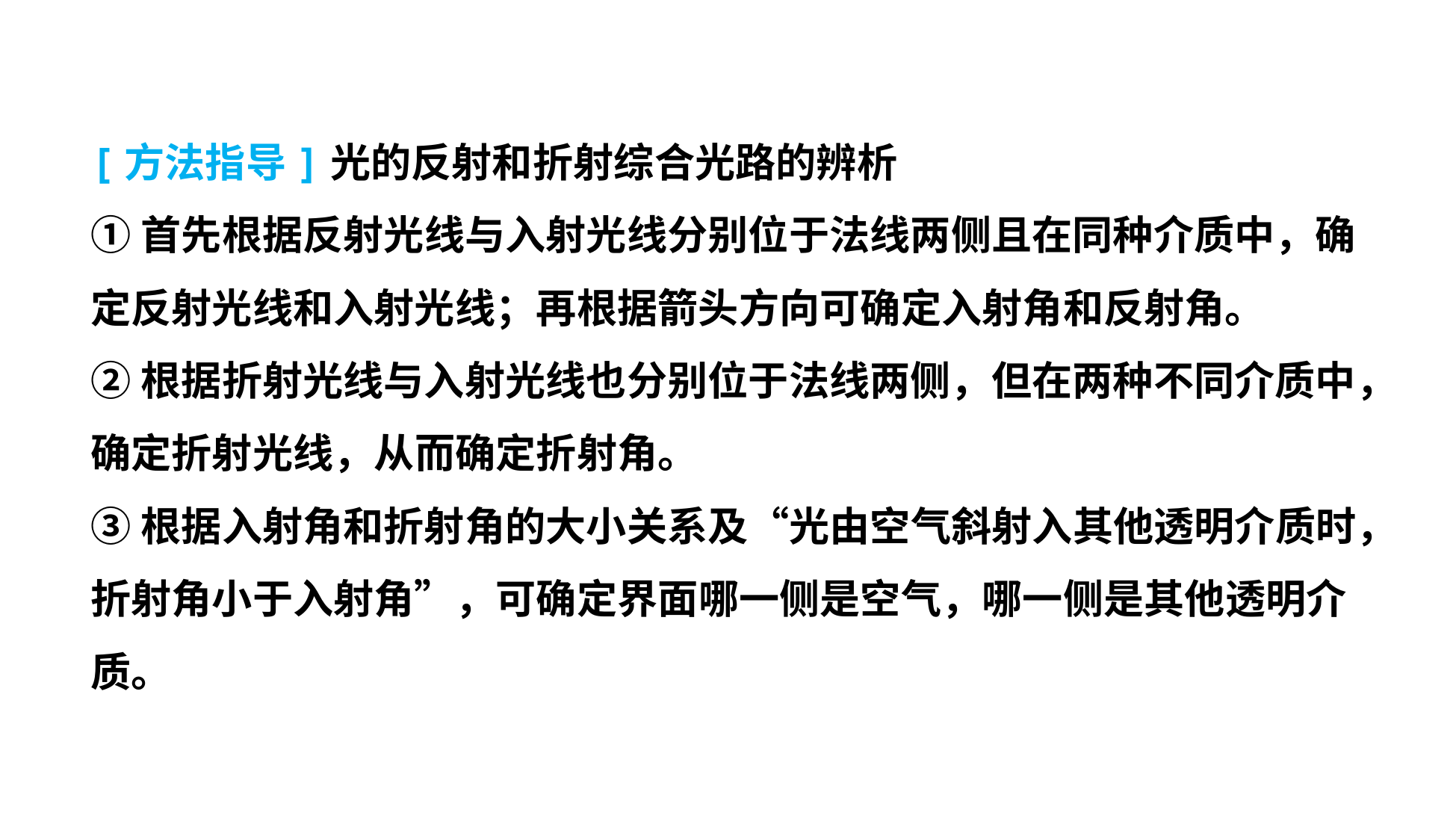

[方法指导]光的反射和折射综合光路的辨析
①首先根据反射光线与入射光线分别位于法线两侧且在同种介质中，确定反射光线和入射光线；再根据箭头方向可确定入射角和反射角。
②根据折射光线与入射光线也分别位于法线两侧，但在两种不同介质中，确定折射光线，从而确定折射角。
③根据入射角和折射角的大小关系及“光由空气斜射入其他透明介质时，折射角小于入射角”，可确定界面哪一侧是空气，哪一侧是其他透明介质。